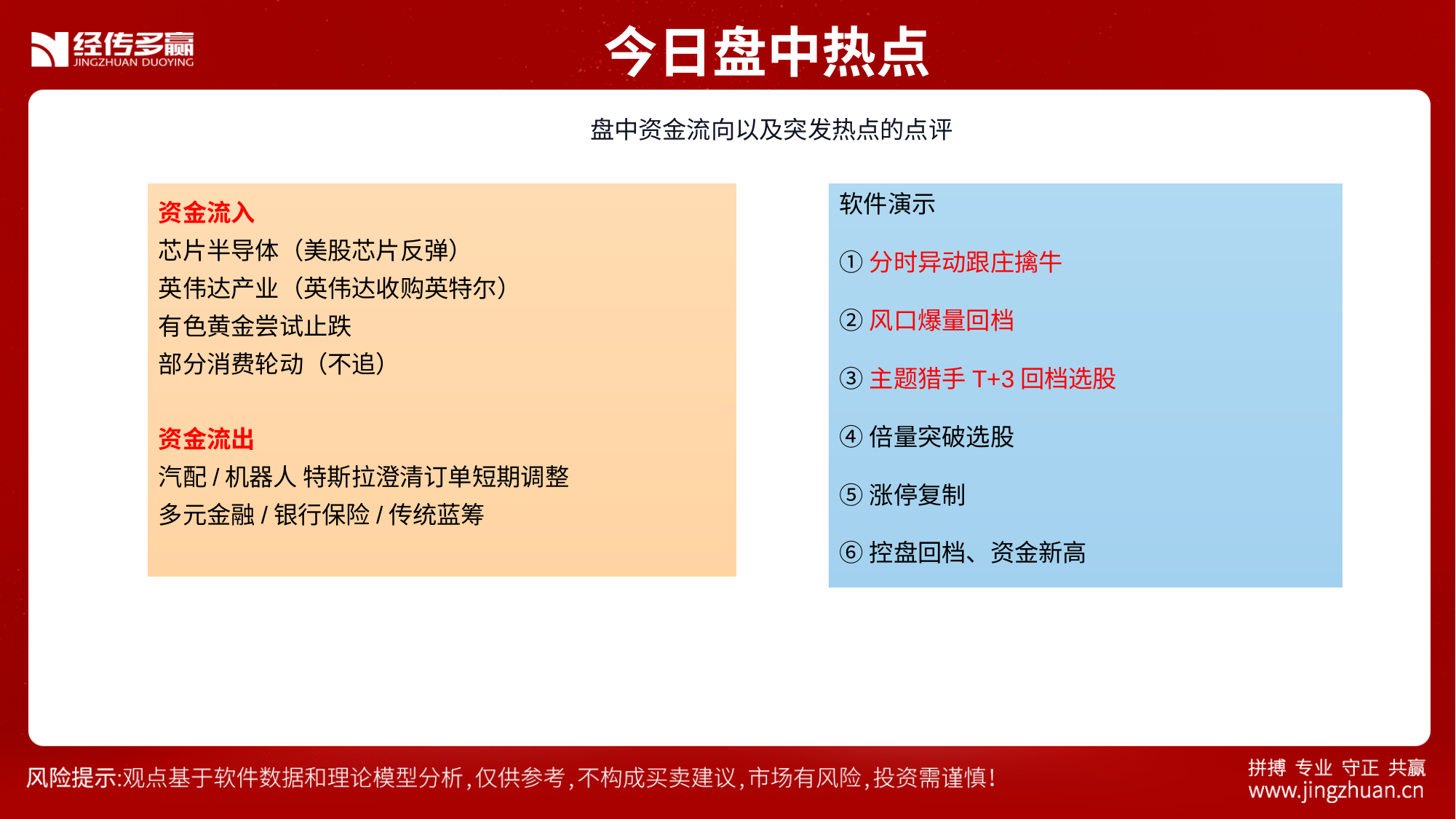

今日盘中热点
          盘中资金流向以及突发热点的点评

资金流入
芯片半导体（美股芯片反弹）
英伟达产业（英伟达收购英特尔）
有色黄金尝试止跌
部分消费轮动（不追）

资金流出
汽配/机器人 特斯拉澄清订单短期调整
多元金融/银行保险/传统蓝筹
软件演示

①分时异动跟庄擒牛

②风口爆量回档

③主题猎手T+3回档选股

④倍量突破选股

⑤涨停复制

⑥控盘回档、资金新高